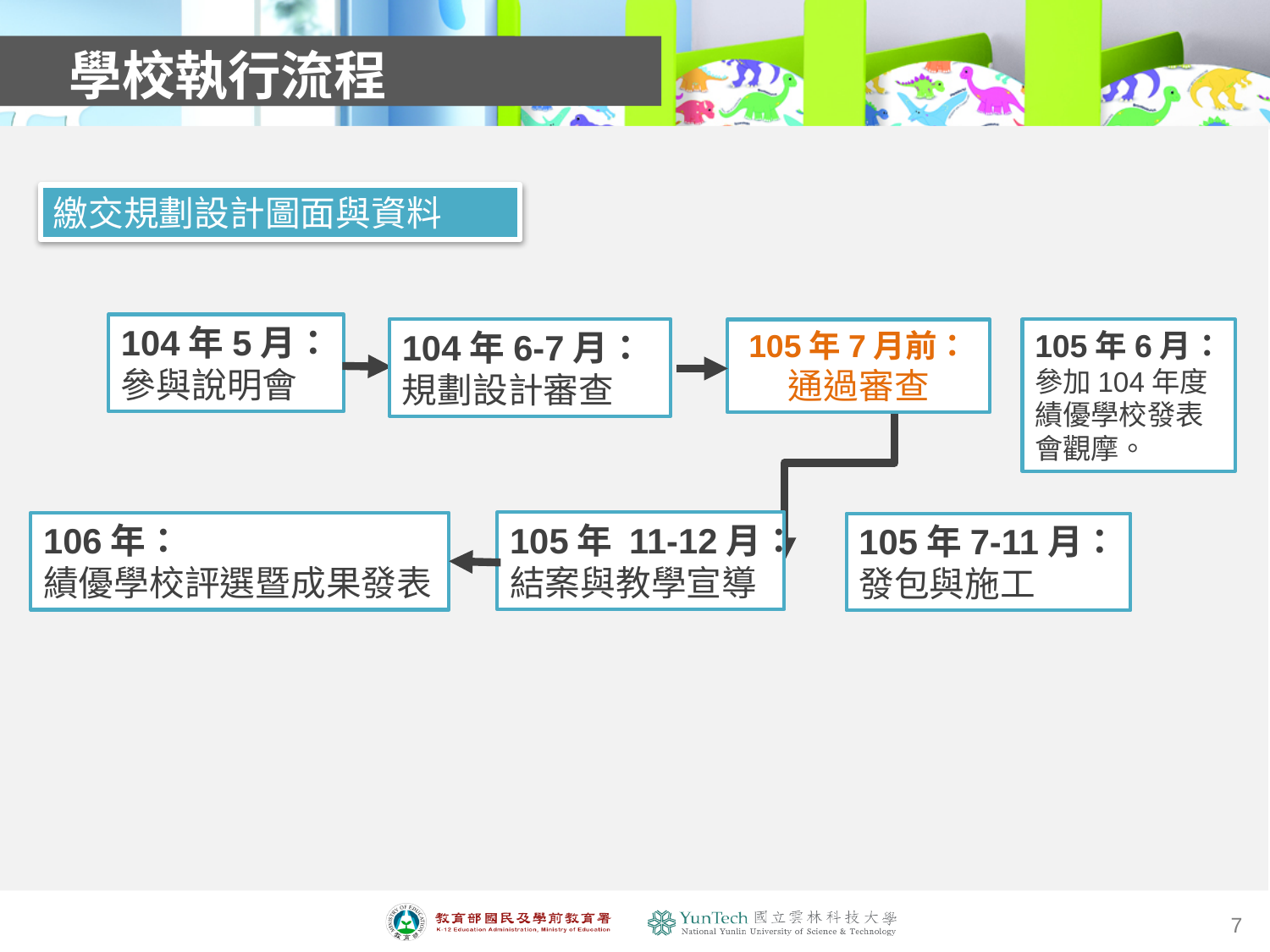

學校執行流程
繳交規劃設計圖面與資料
104年5月：
參與說明會
104年6-7月：
規劃設計審查
105年7月前：
通過審查
105年6月：
參加104年度績優學校發表會觀摩。
105年 11-12月：
結案與教學宣導
106年：
績優學校評選暨成果發表
105年7-11月：
發包與施工